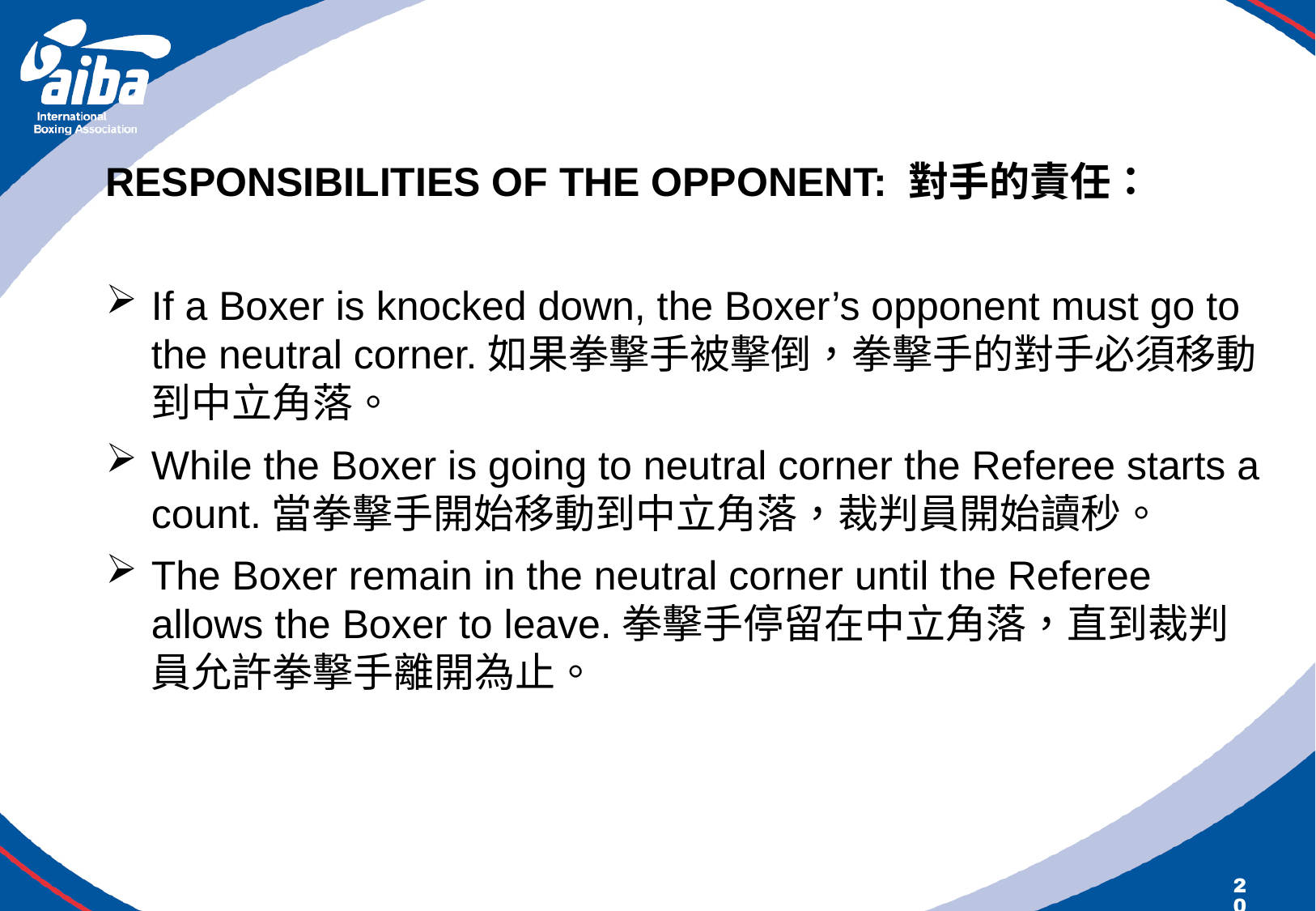

#
RESPONSIBILITIES OF THE OPPONENT: 對手的責任：

If a Boxer is knocked down, the Boxer’s opponent must go to the neutral corner.如果拳擊手被擊倒，拳擊手的對手必須移動到中立角落。
While the Boxer is going to neutral corner the Referee starts a count.當拳擊手開始移動到中立角落，裁判員開始讀秒。
The Boxer remain in the neutral corner until the Referee allows the Boxer to leave.拳擊手停留在中立角落，直到裁判員允許拳擊手離開為止。

201